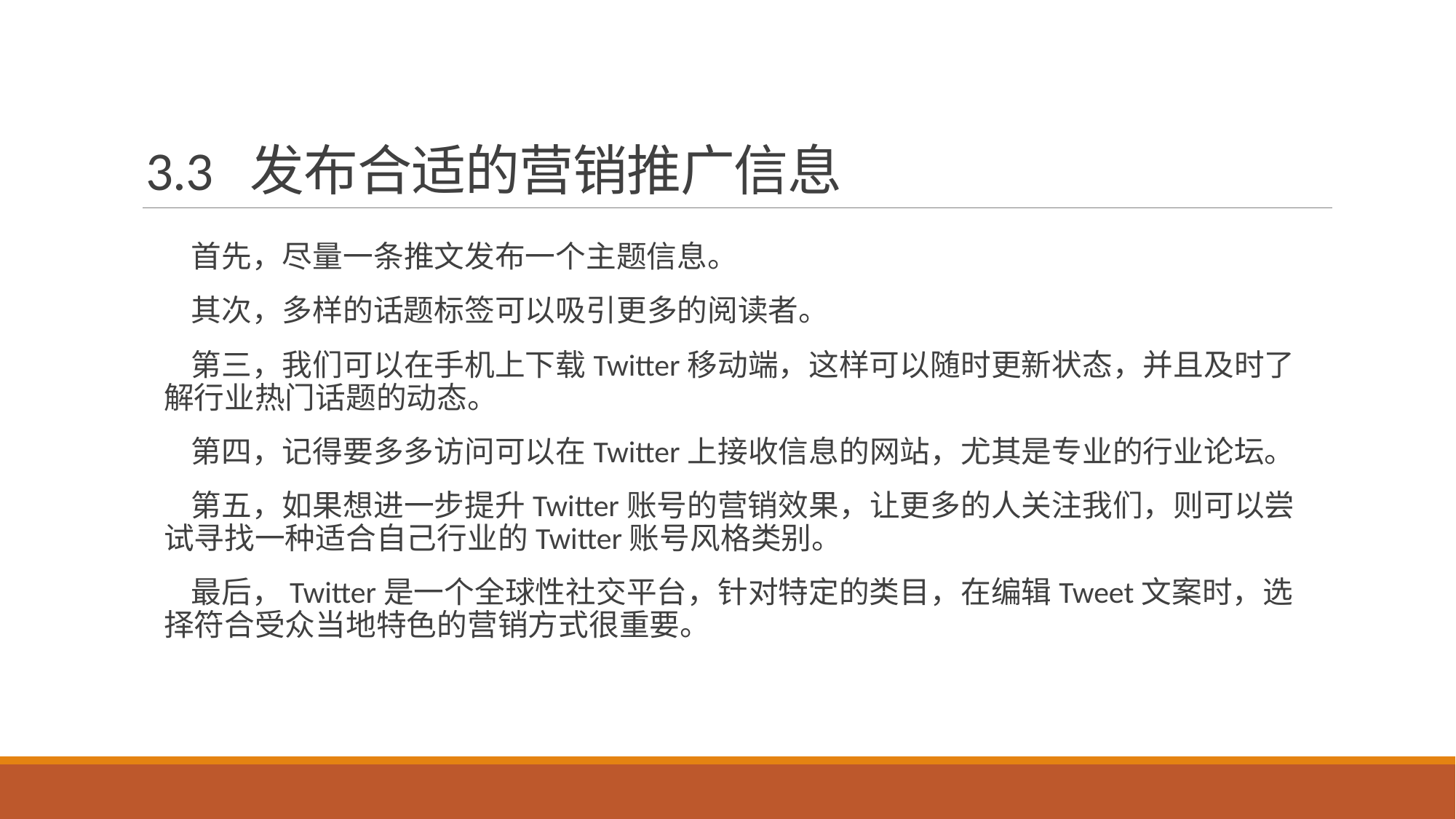

# 3.3  发布合适的营销推广信息
   首先，尽量一条推文发布一个主题信息。
   其次，多样的话题标签可以吸引更多的阅读者。
   第三，我们可以在手机上下载Twitter移动端，这样可以随时更新状态，并且及时了解行业热门话题的动态。
   第四，记得要多多访问可以在Twitter上接收信息的网站，尤其是专业的行业论坛。
   第五，如果想进一步提升Twitter账号的营销效果，让更多的人关注我们，则可以尝试寻找一种适合自己行业的Twitter账号风格类别。
   最后，Twitter是一个全球性社交平台，针对特定的类目，在编辑Tweet文案时，选择符合受众当地特色的营销方式很重要。